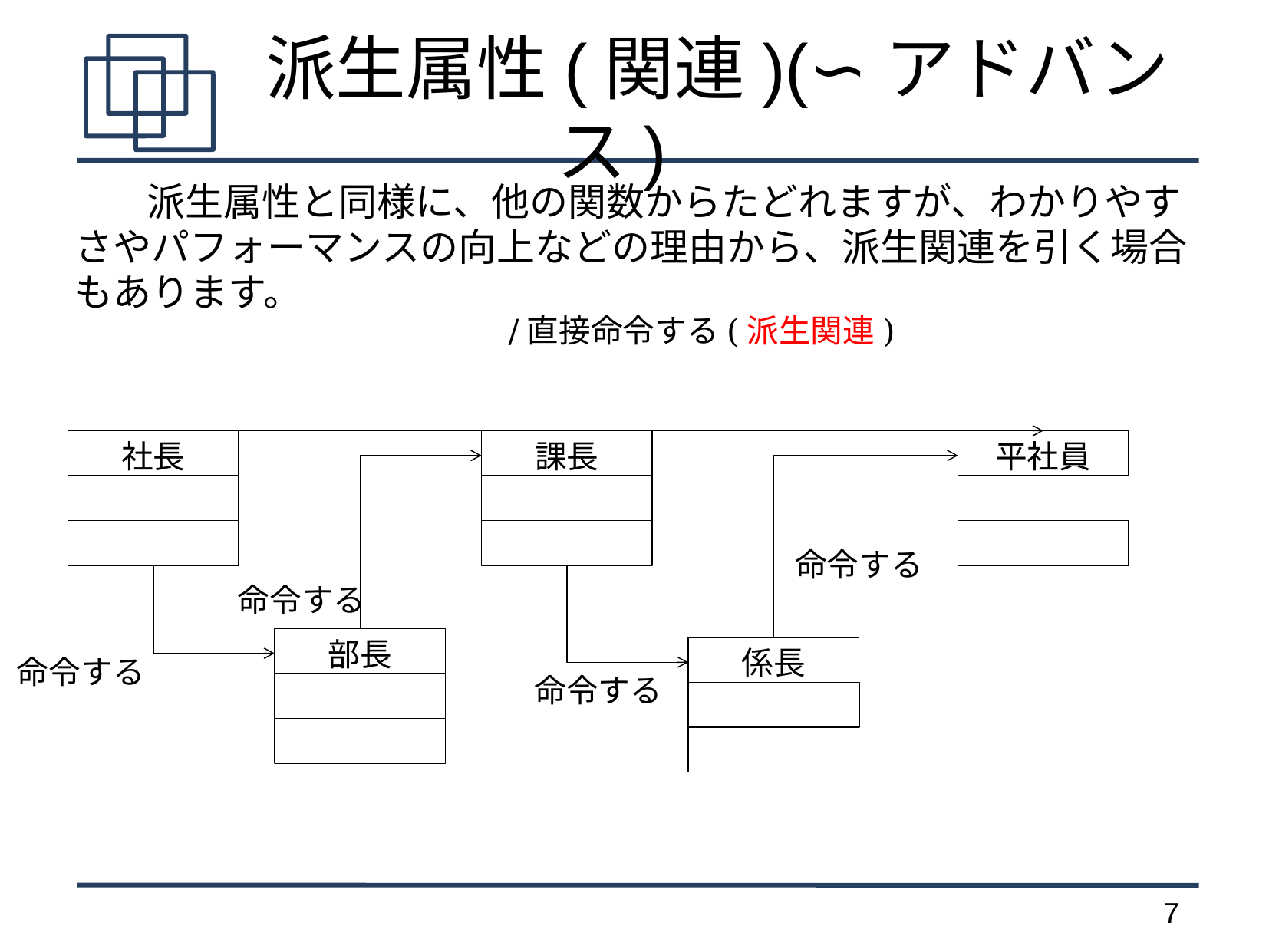

# 派生属性(関連)(∽アドバンス)
　　　派生属性と同様に、他の関数からたどれますが、わかりやすさやパフォーマンスの向上などの理由から、派生関連を引く場合もあります。
/直接命令する(派生関連)

社長

課長

平社員

命令する
命令する

部長

係長
命令する
命令する